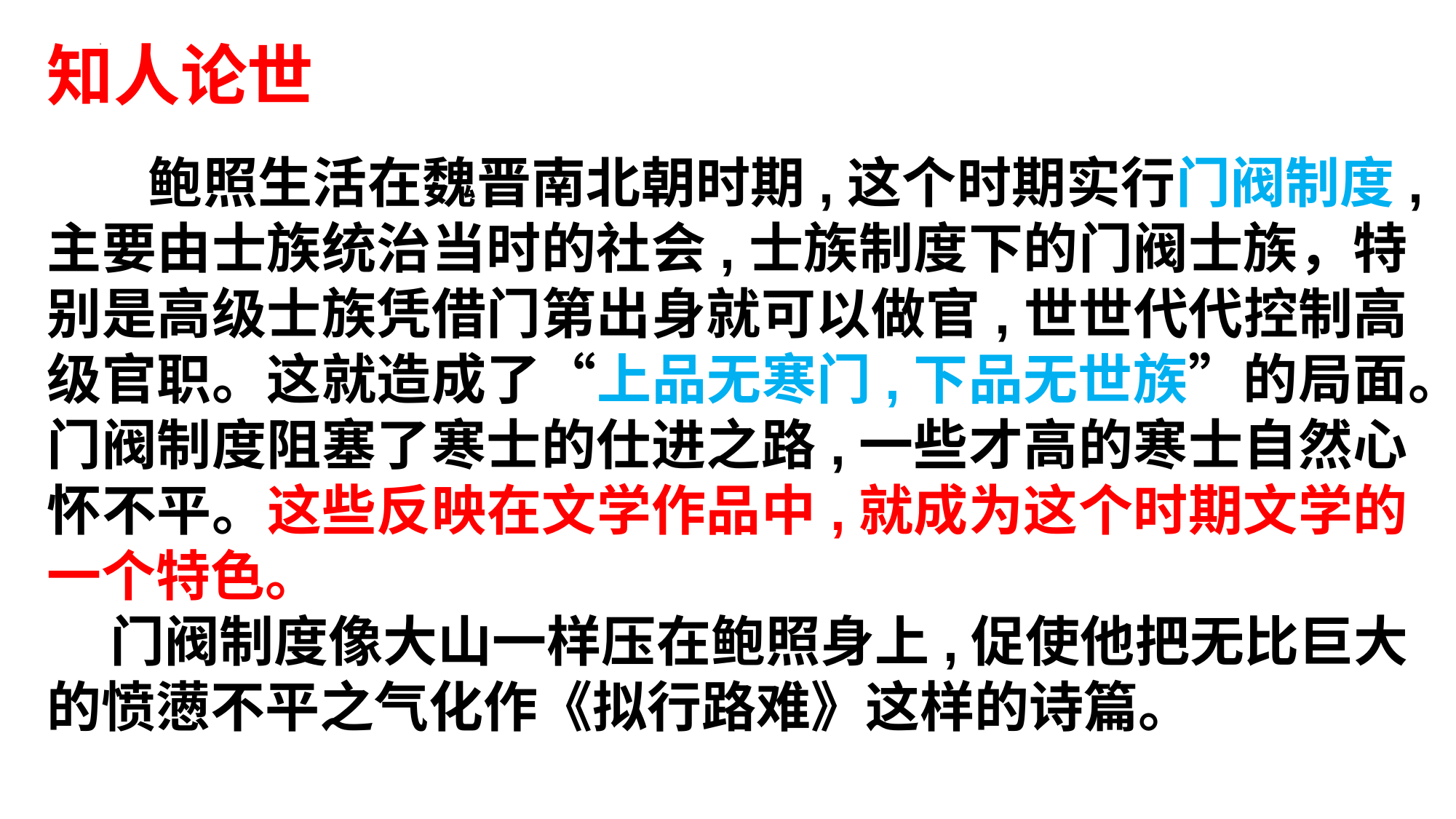

知人论世
        鲍照生活在魏晋南北朝时期,这个时期实行门阀制度,主要由士族统治当时的社会,士族制度下的门阀士族，特别是高级士族凭借门第出身就可以做官,世世代代控制高级官职。这就造成了“上品无寒门,下品无世族”的局面。门阀制度阻塞了寒士的仕进之路,一些才高的寒士自然心怀不平。这些反映在文学作品中,就成为这个时期文学的一个特色。
    门阀制度像大山一样压在鲍照身上,促使他把无比巨大的愤懑不平之气化作《拟行路难》这样的诗篇。